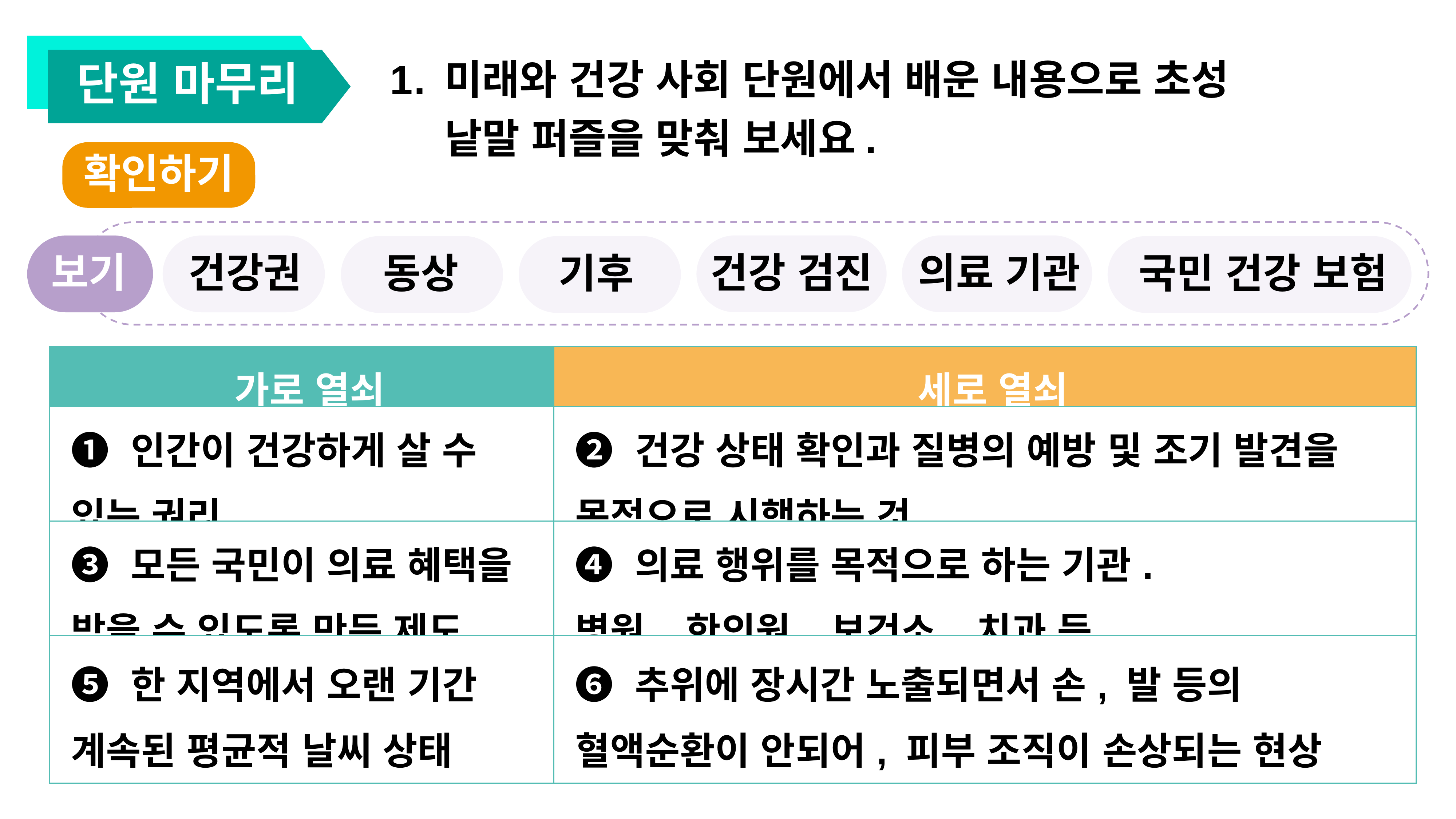

단원 마무리
미래와 건강 사회 단원에서 배운 내용으로 초성 낱말 퍼즐을 맞춰 보세요.

확인하기
국민 건강 보험

건강 검진

의료 기관

보기

건강권

동상

기후
| 가로 열쇠 | 세로 열쇠 |
| --- | --- |
| ➊ 인간이 건강하게 살 수 있는 권리 | ➋ 건강 상태 확인과 질병의 예방 및 조기 발견을 목적으로 시행하는 것 |
| ➌ 모든 국민이 의료 혜택을 받을 수 있도록 만든 제도 | ➍ 의료 행위를 목적으로 하는 기관. 병원, 한의원, 보건소, 치과 등 |
| ➎ 한 지역에서 오랜 기간 계속된 평균적 날씨 상태 | ➏ 추위에 장시간 노출되면서 손, 발 등의 혈액순환이 안되어, 피부 조직이 손상되는 현상 |